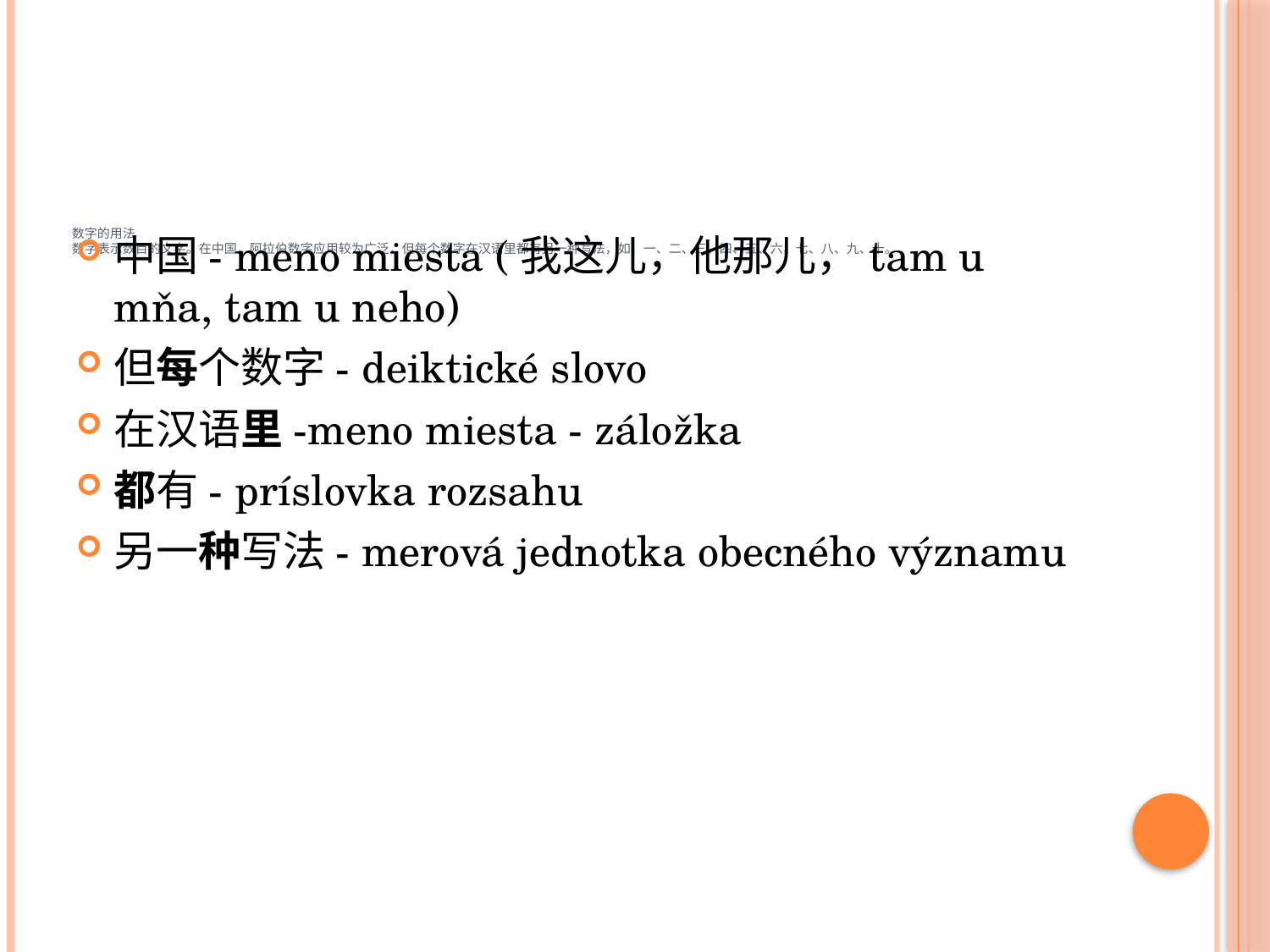

# 数字的用法 数字表示数目的文字。在中国，阿拉伯数字应用较为广泛，但每个数字在汉语里都有另一种写法，如：一、二、三、四、五、六、七、八、九、十。
中国- meno miesta (我这儿，他那儿，tam u mňa, tam u neho)
但每个数字- deiktické slovo
在汉语里-meno miesta - záložka
都有- príslovka rozsahu
另一种写法- merová jednotka obecného významu